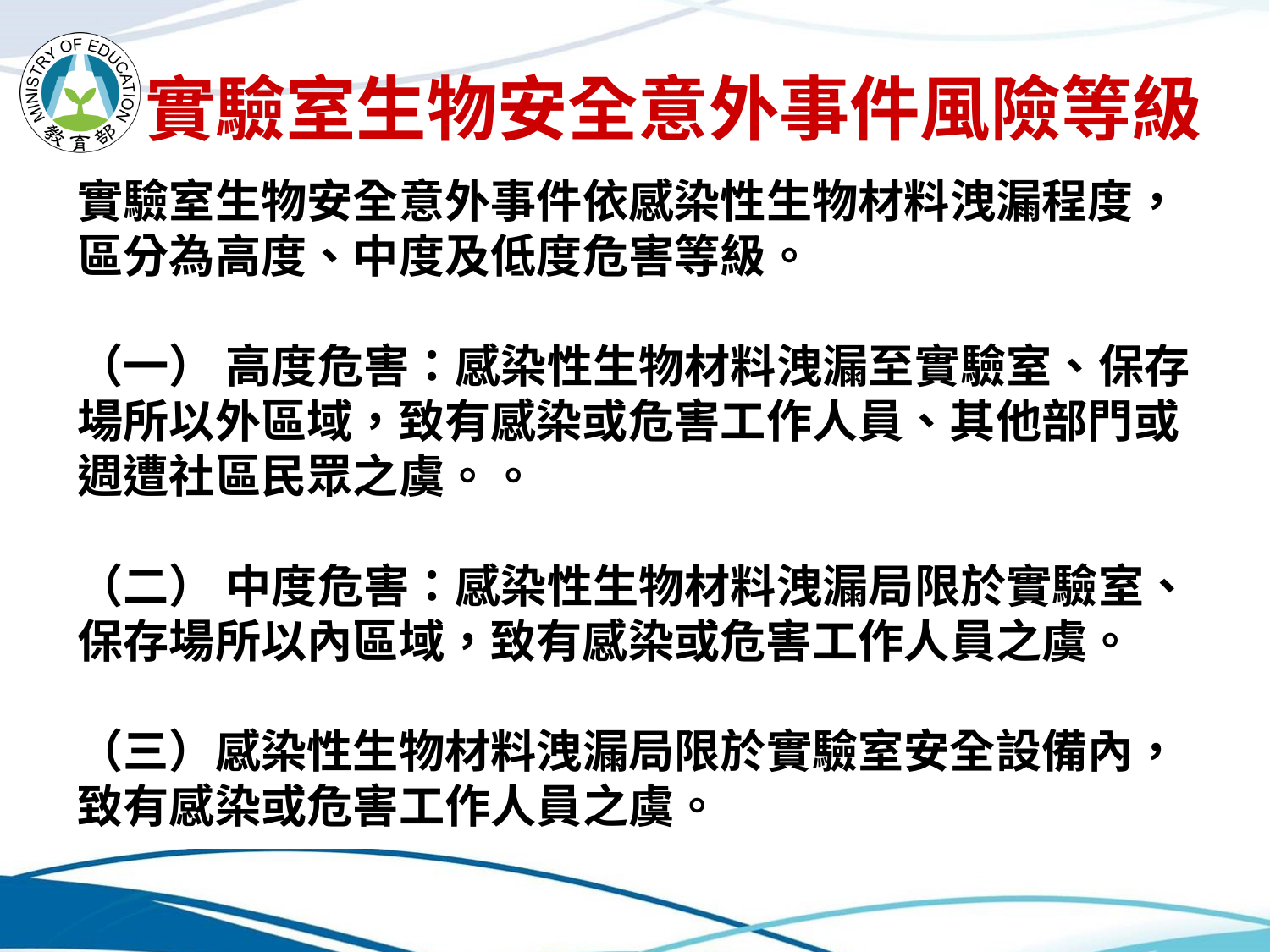

實驗室生物安全意外事件風險等級
實驗室生物安全意外事件依感染性生物材料洩漏程度，區分為高度、中度及低度危害等級。

（一） 高度危害：感染性生物材料洩漏至實驗室、保存場所以外區域，致有感染或危害工作人員、其他部門或週遭社區民眾之虞。。

（二） 中度危害：感染性生物材料洩漏局限於實驗室、保存場所以內區域，致有感染或危害工作人員之虞。

（三）感染性生物材料洩漏局限於實驗室安全設備內，致有感染或危害工作人員之虞。
49